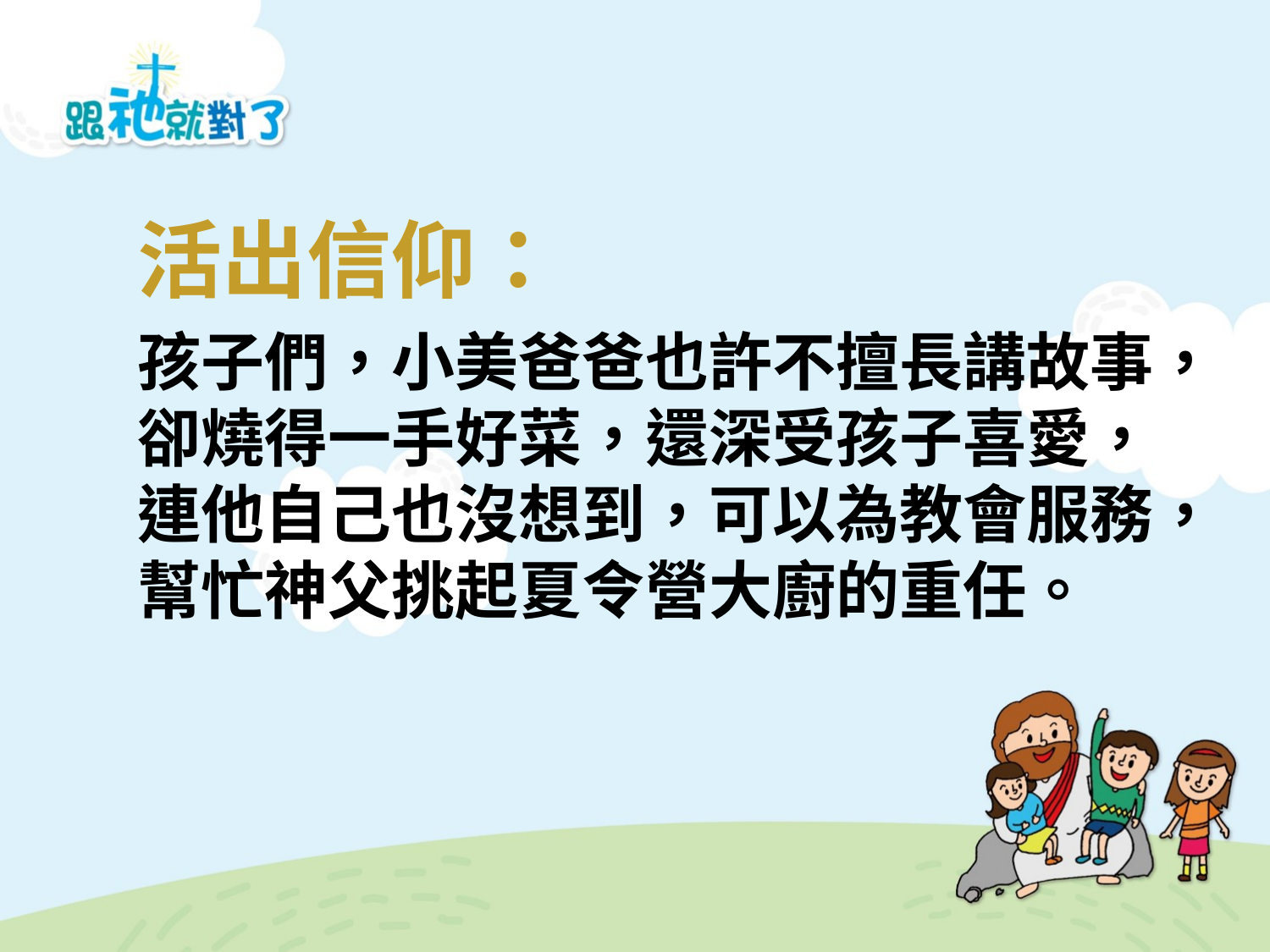

活出信仰：
孩子們，小美爸爸也許不擅長講故事，卻燒得一手好菜，還深受孩子喜愛，連他自己也沒想到，可以為教會服務，幫忙神父挑起夏令營大廚的重任。